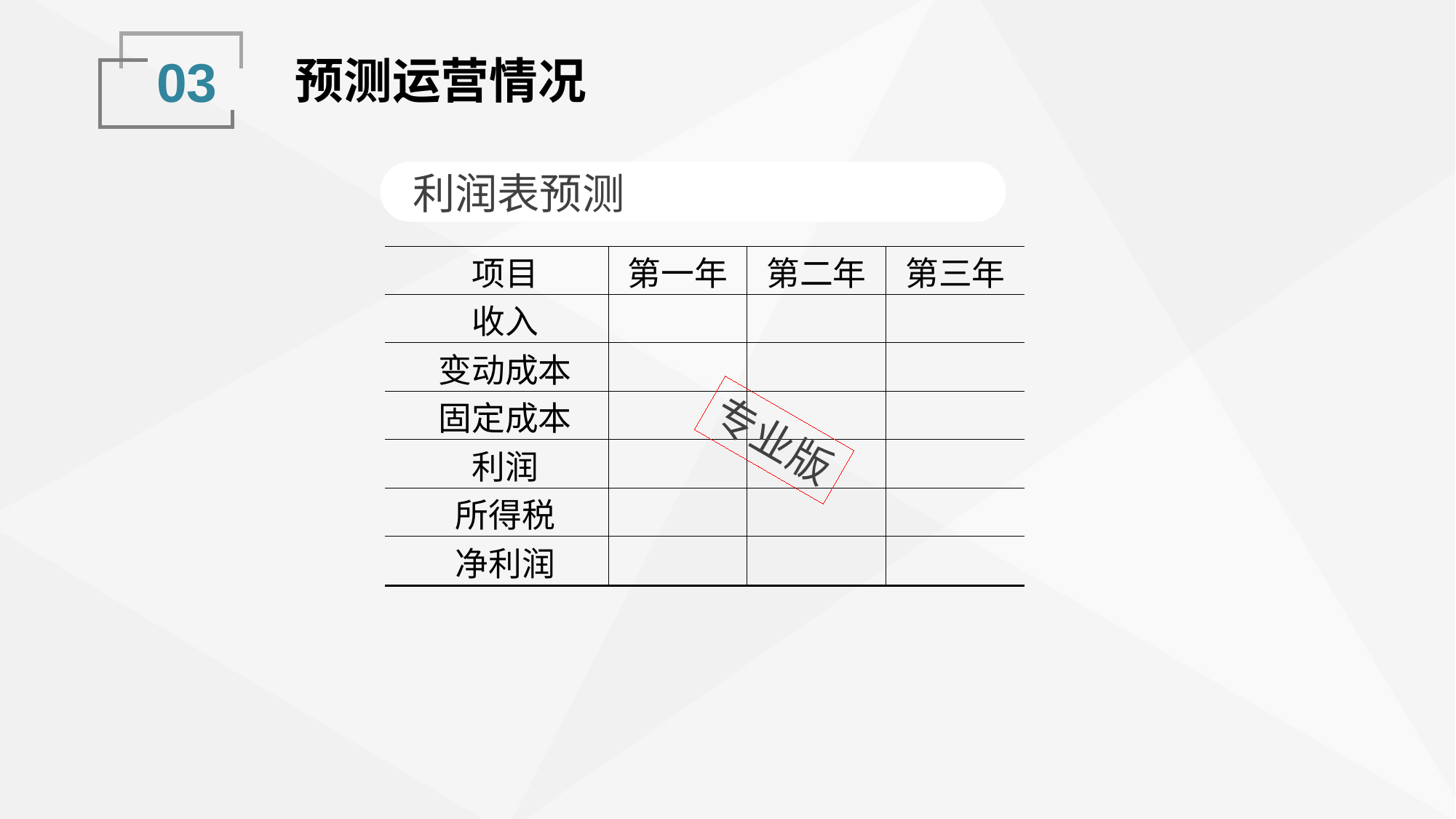

03
预测运营情况

利润表预测
| 项目 | 第一年 | 第二年 | 第三年 |
| --- | --- | --- | --- |
| 收入 |  |  |  |
| 变动成本 |  |  |  |
| 固定成本 |  |  |  |
| 利润 |  |  |  |
| 所得税 |  |  |  |
| 净利润 |  |  |  |
专业版